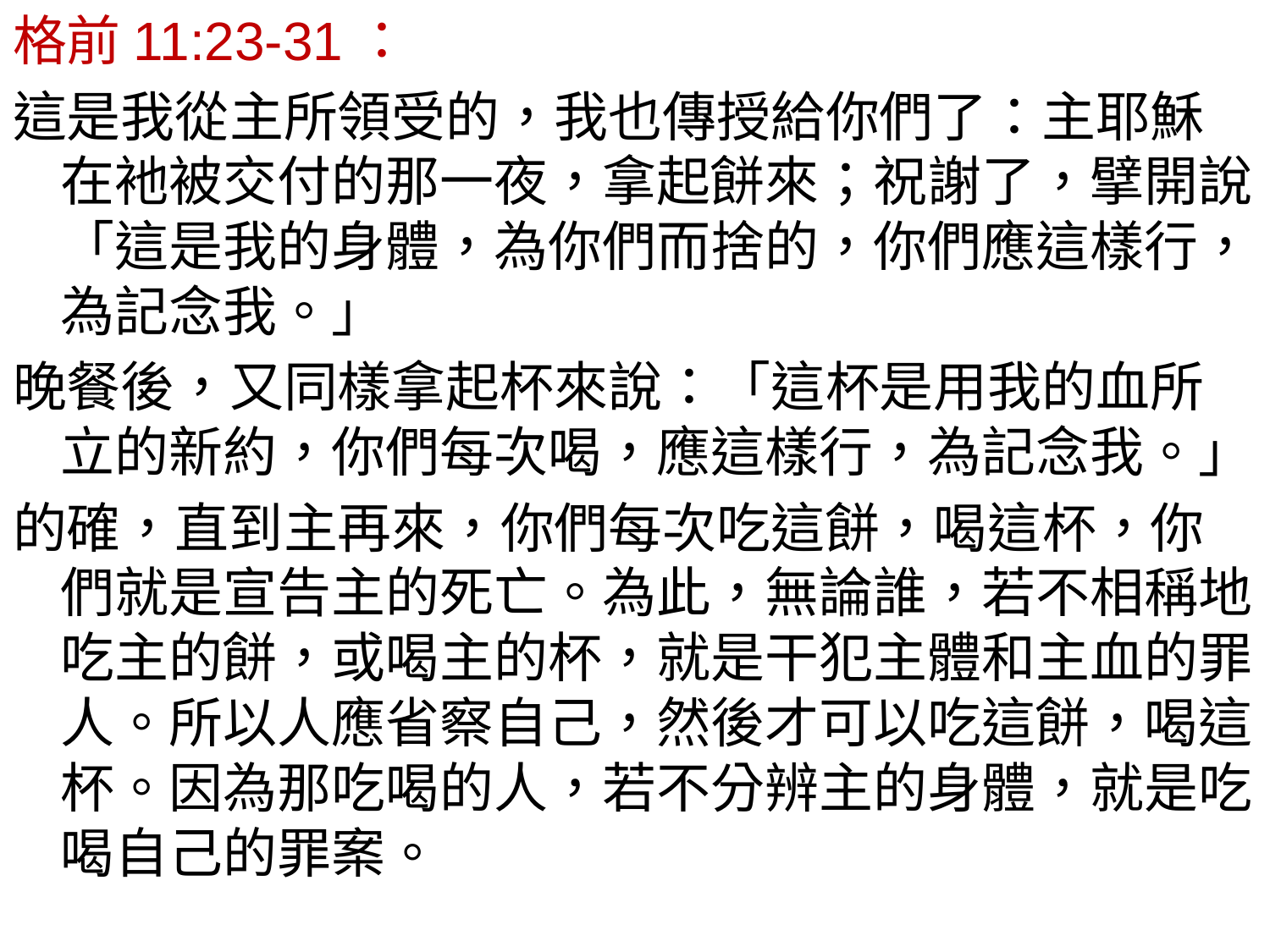

格前11:23-31：
這是我從主所領受的，我也傳授給你們了：主耶穌在衪被交付的那一夜，拿起餅來；祝謝了，擘開說：「這是我的身體，為你們而捨的，你們應這樣行，為記念我。」
晚餐後，又同樣拿起杯來說：「這杯是用我的血所立的新約，你們每次喝，應這樣行，為記念我。」
的確，直到主再來，你們每次吃這餅，喝這杯，你們就是宣告主的死亡。為此，無論誰，若不相稱地吃主的餅，或喝主的杯，就是干犯主體和主血的罪人。所以人應省察自己，然後才可以吃這餅，喝這杯。因為那吃喝的人，若不分辨主的身體，就是吃喝自己的罪案。